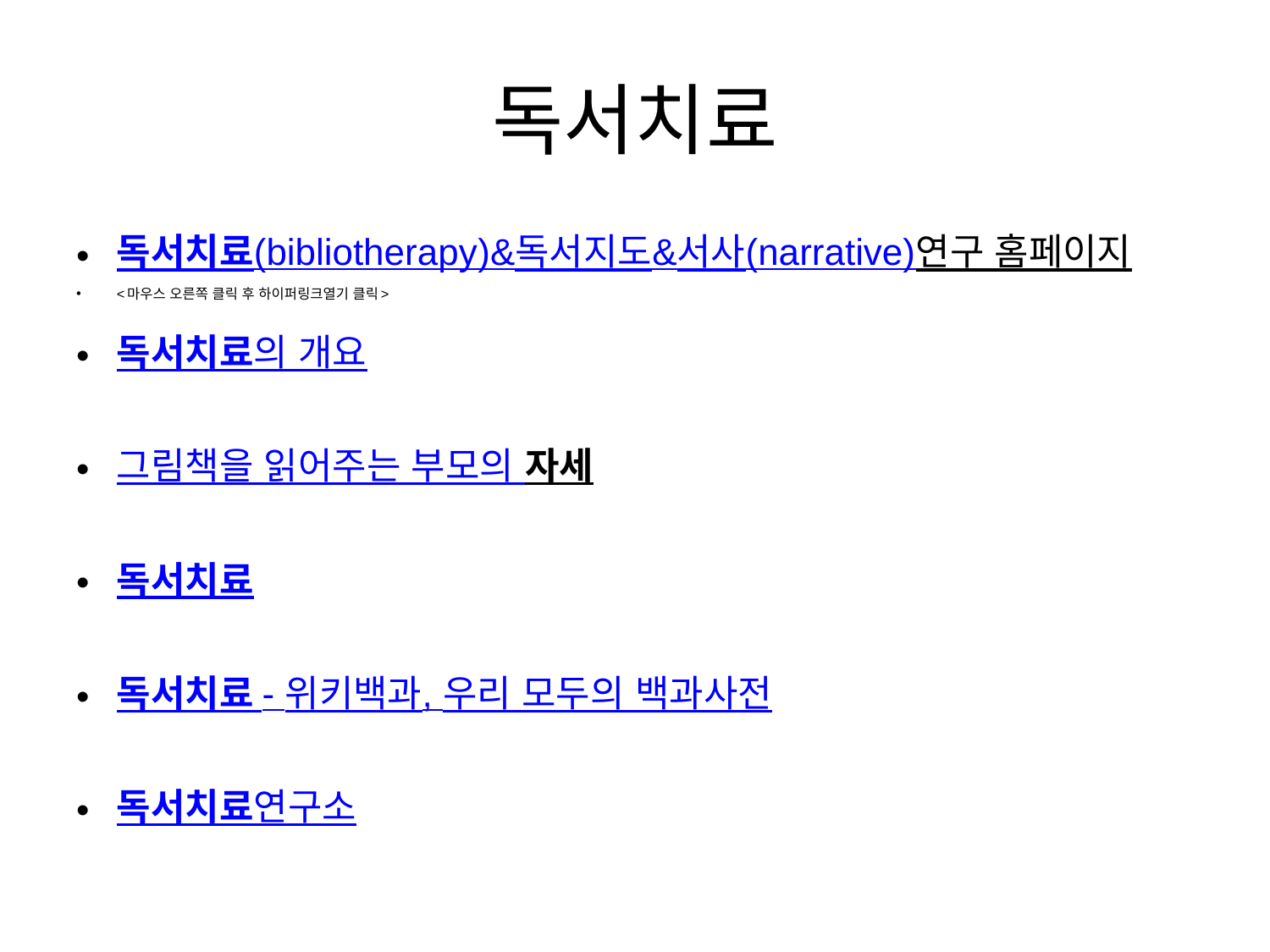

# 독서치료
독서치료(bibliotherapy)&독서지도&서사(narrative)연구 홈페이지
<마우스 오른쪽 클릭 후 하이퍼링크열기 클릭>

독서치료의 개요

그림책을 읽어주는 부모의 자세

독서치료

독서치료 - 위키백과, 우리 모두의 백과사전

독서치료연구소